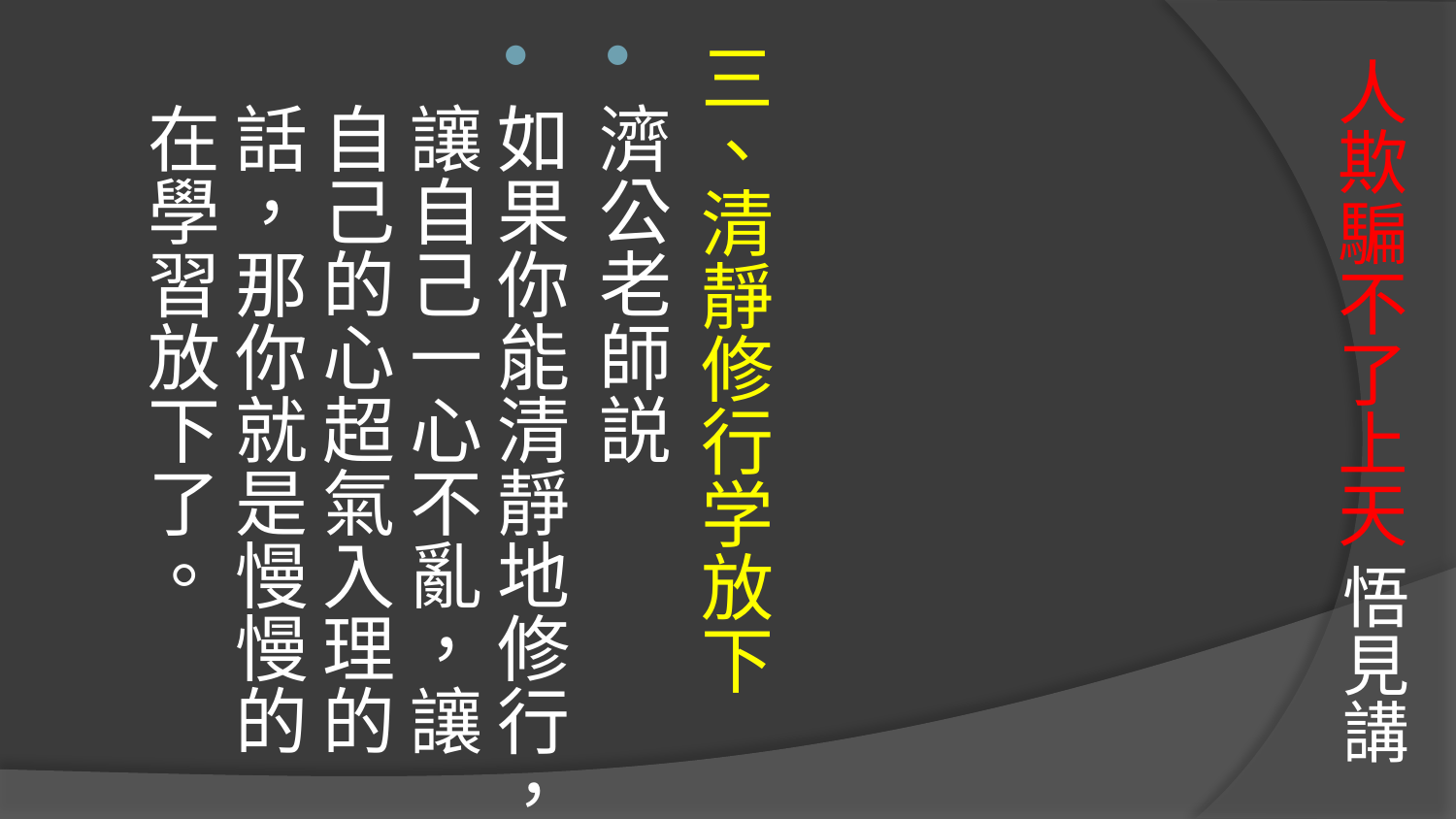

三、清靜修行学放下
濟公老師説
如果你能清靜地修行，讓自己一心不亂，讓自己的心超氣入理的話，那你就是慢慢的在學習放下了。

# 人欺騙不了上天 悟見講